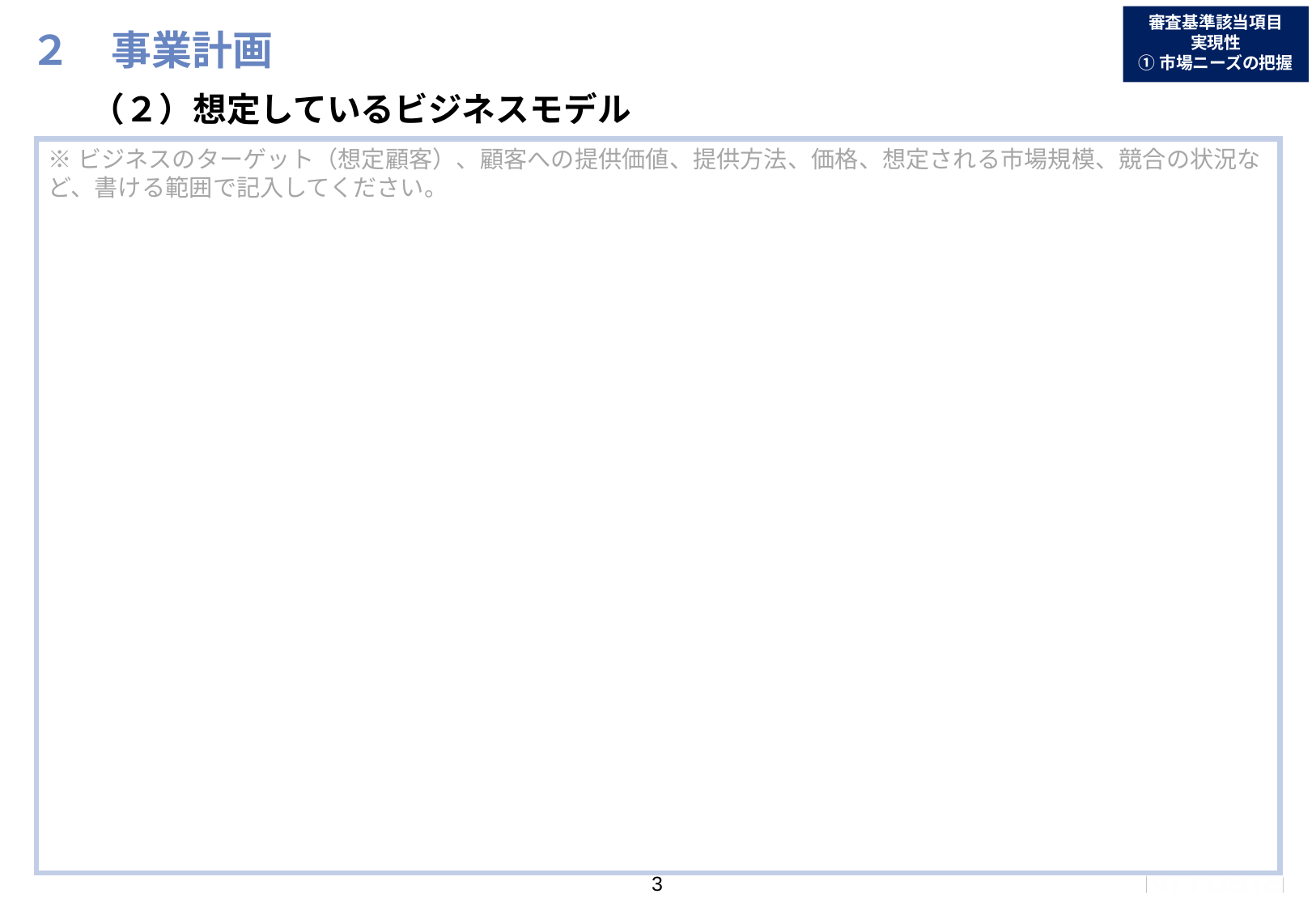

# ２　事業計画
審査基準該当項目
実現性
①市場ニーズの把握
（２）想定しているビジネスモデル
※ビジネスのターゲット（想定顧客）、顧客への提供価値、提供方法、価格、想定される市場規模、競合の状況など、書ける範囲で記入してください。